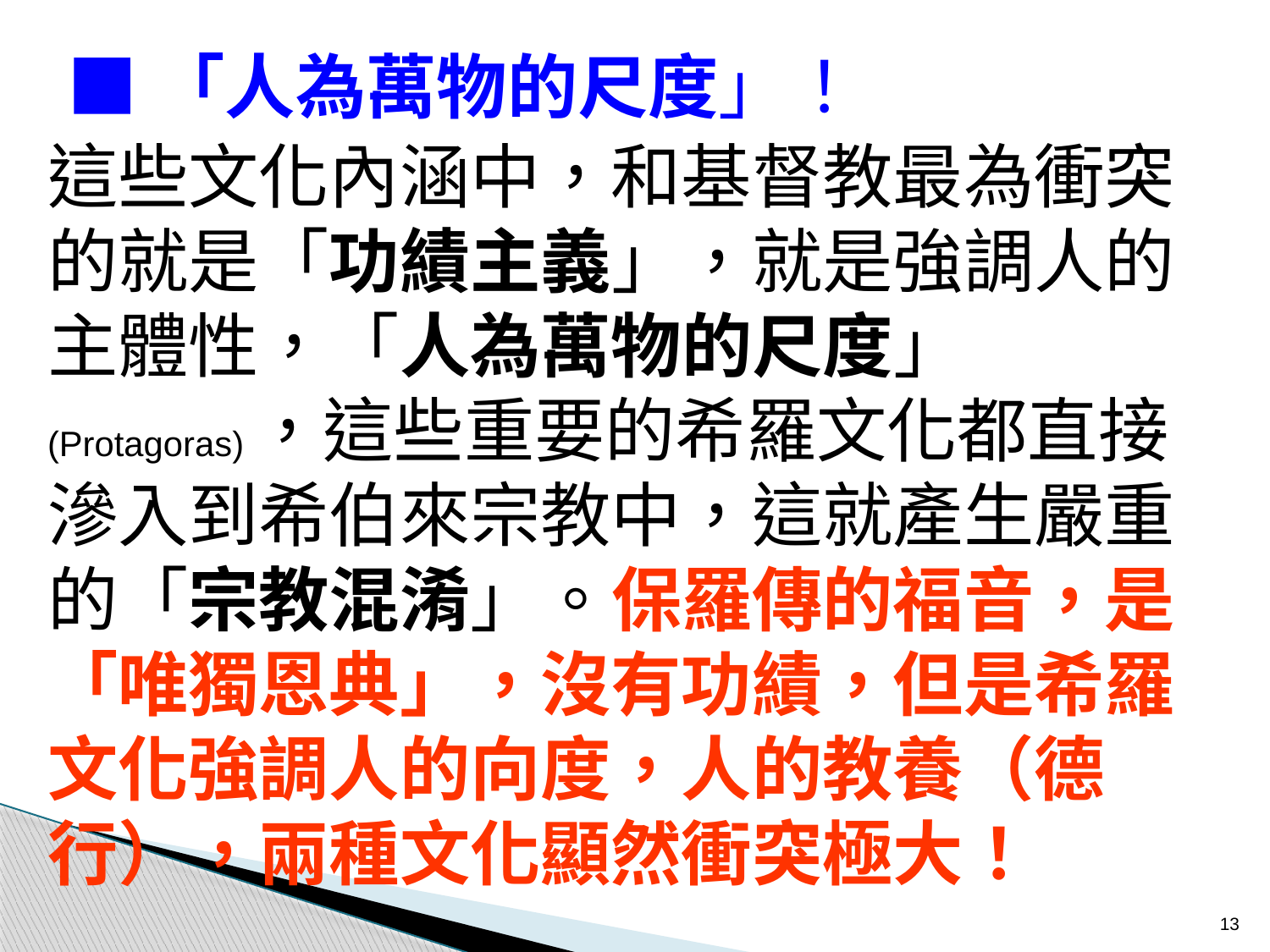

■「人為萬物的尺度」！
這些文化內涵中，和基督教最為衝突的就是「功績主義」，就是強調人的主體性，「人為萬物的尺度」(Protagoras)，這些重要的希羅文化都直接滲入到希伯來宗教中，這就產生嚴重的「宗教混淆」。保羅傳的福音，是「唯獨恩典」，沒有功績，但是希羅文化強調人的向度，人的教養（德行），兩種文化顯然衝突極大！
13